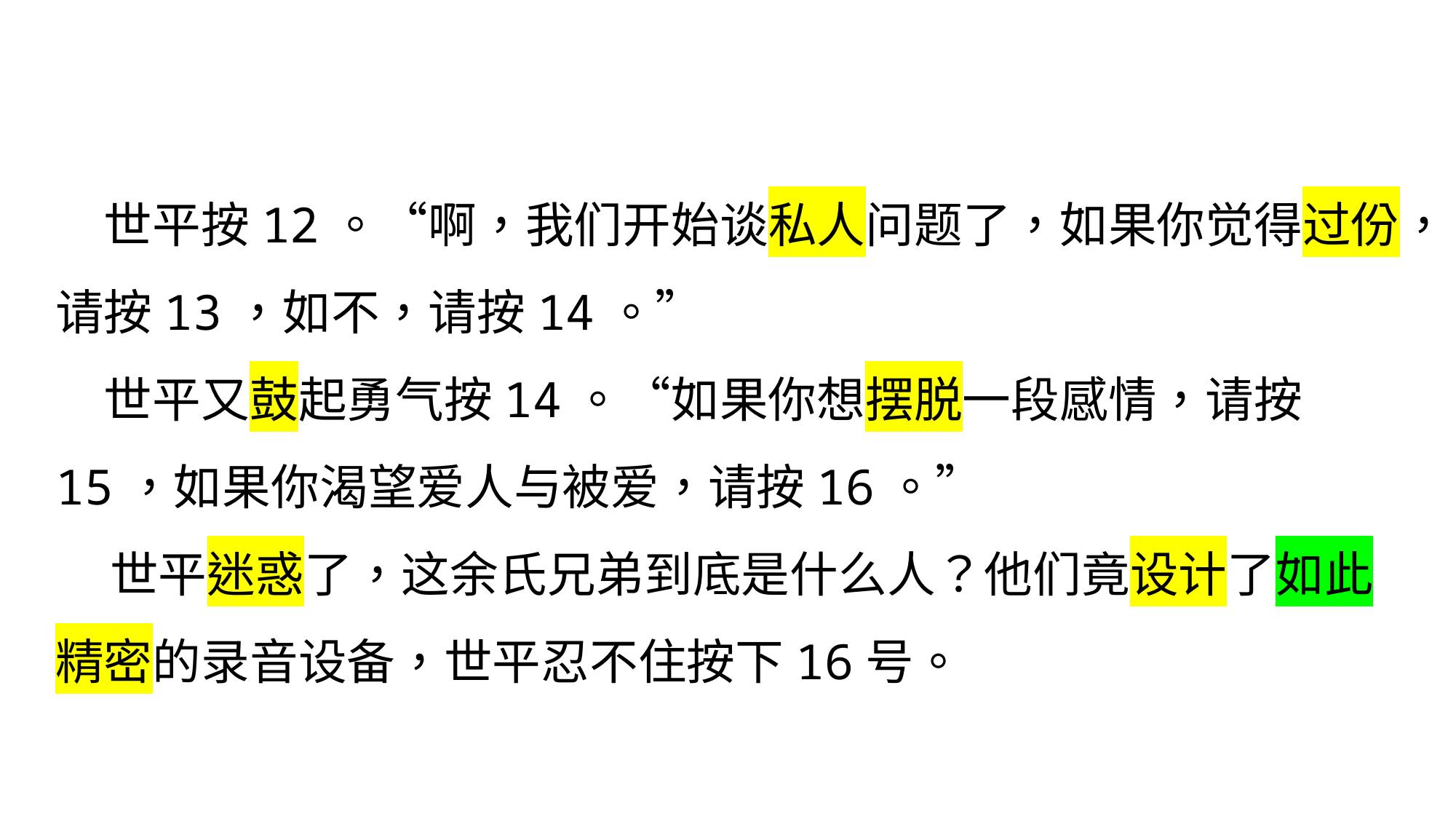

世平按12。“啊，我们开始谈私人问题了，如果你觉得过份，请按13，如不，请按14。”
　世平又鼓起勇气按14。“如果你想摆脱一段感情，请按15，如果你渴望爱人与被爱，请按16。”
世平迷惑了，这余氏兄弟到底是什么人？他们竟设计了如此精密的录音设备，世平忍不住按下16号。